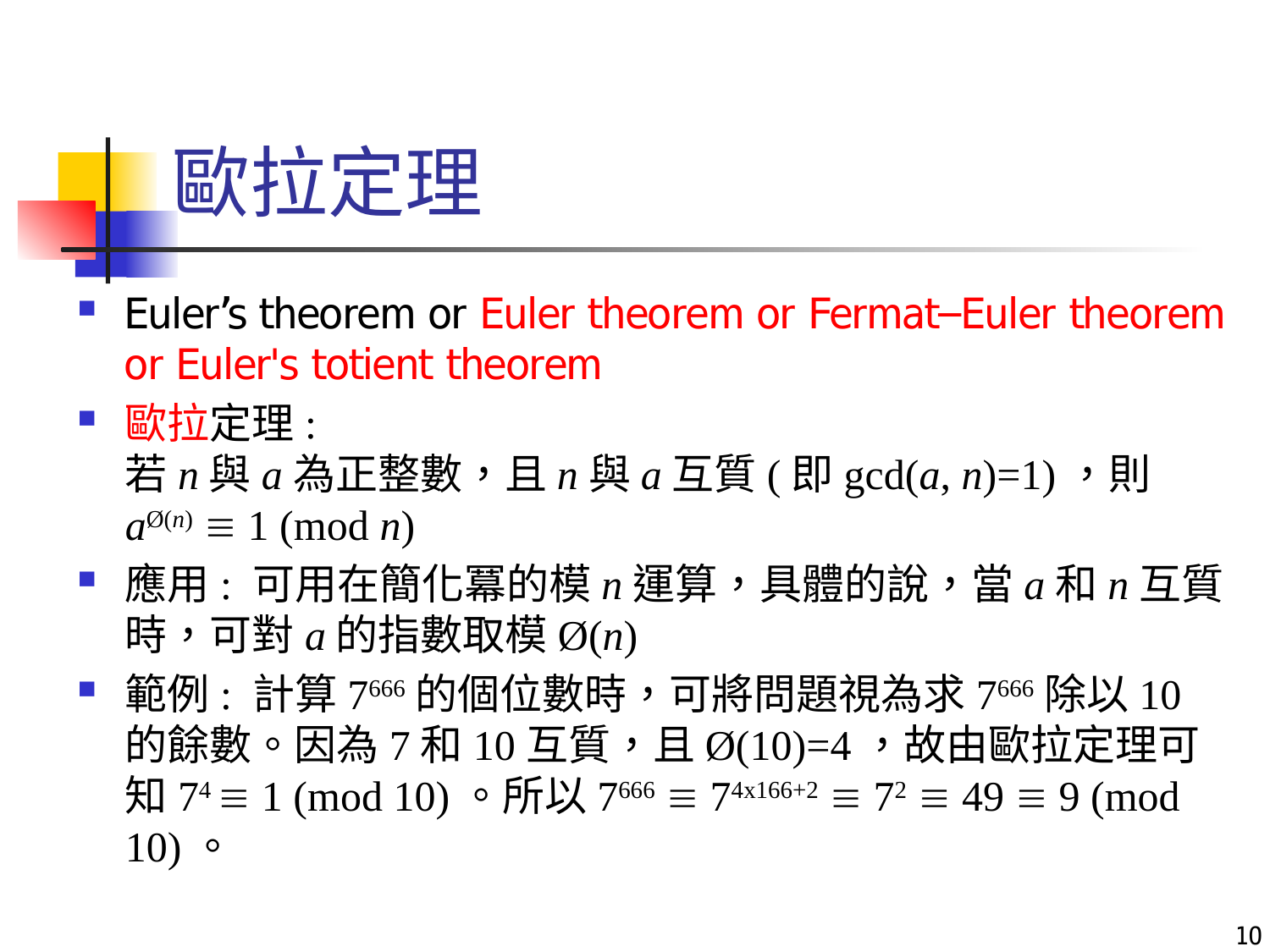

# 歐拉定理
Euler’s theorem or Euler theorem or Fermat–Euler theorem or Euler's totient theorem
歐拉定理:
若n與a為正整數，且n與a互質(即gcd(a, n)=1)，則
aØ(n) ≡ 1 (mod n)
應用: 可用在簡化冪的模n運算，具體的說，當a和n互質時，可對a的指數取模Ø(n)
範例: 計算7666的個位數時，可將問題視為求7666除以10的餘數。因為7和10互質，且Ø(10)=4，故由歐拉定理可知74 ≡ 1 (mod 10)。所以7666 ≡ 74x166+2 ≡ 72 ≡ 49 ≡ 9 (mod 10)。
10